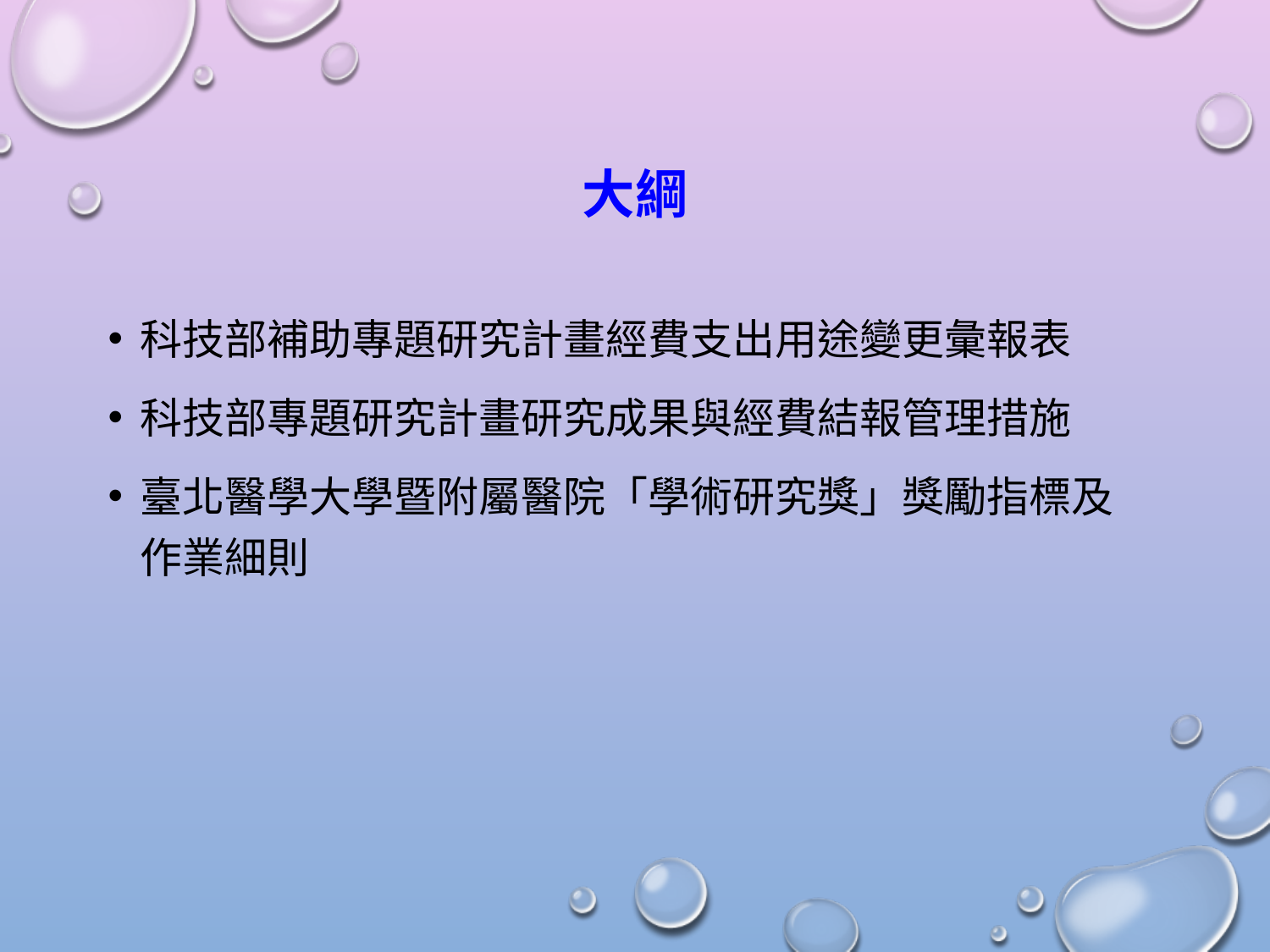

# 大綱
科技部補助專題研究計畫經費支出用途變更彙報表
科技部專題研究計畫研究成果與經費結報管理措施
臺北醫學大學暨附屬醫院「學術研究獎」獎勵指標及作業細則